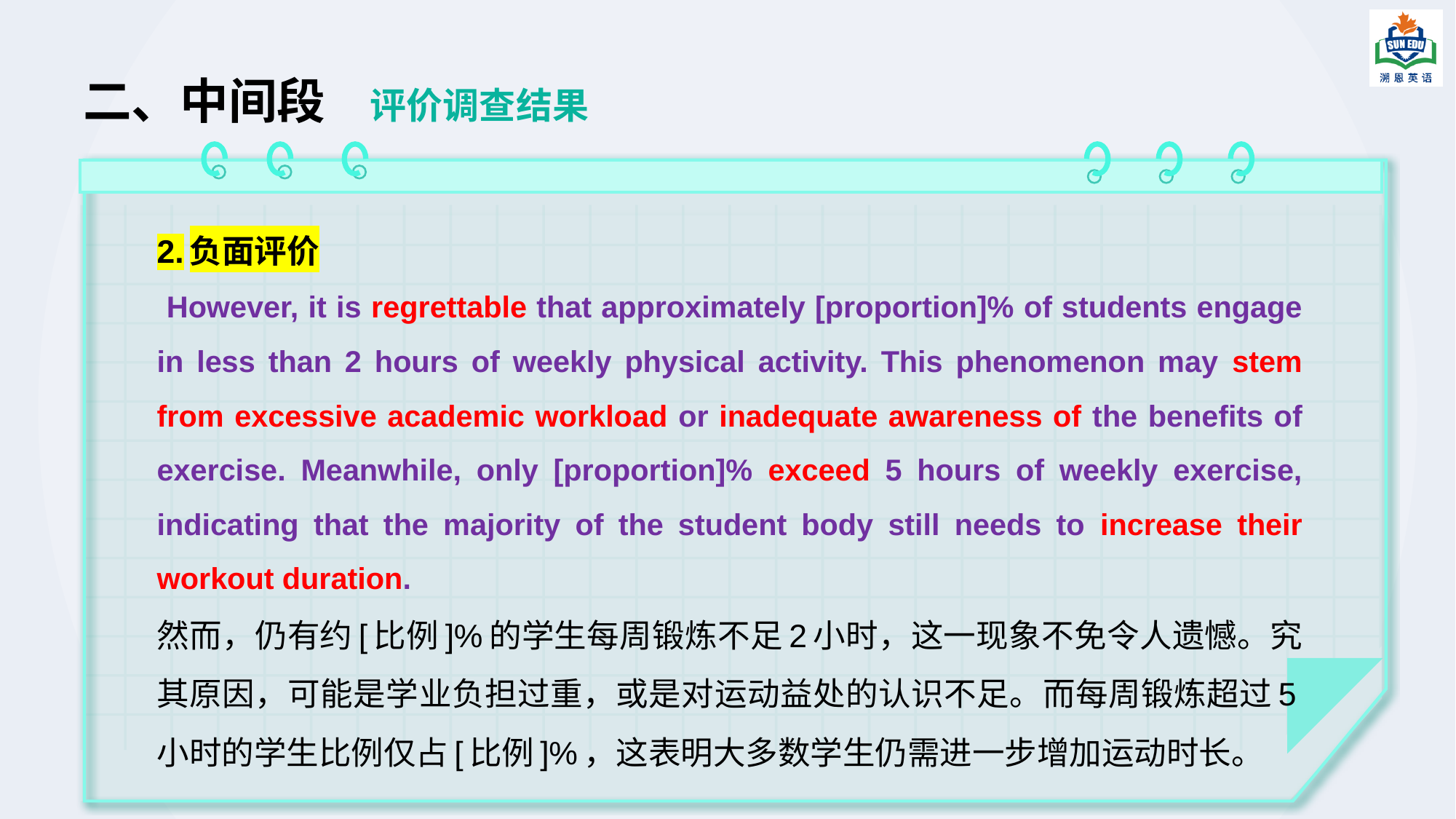

# 二、中间段    评价调查结果

2.负面评价
 However, it is regrettable that approximately [proportion]% of students engage in less than 2 hours of weekly physical activity. This phenomenon may stem from excessive academic workload or inadequate awareness of the benefits of exercise. Meanwhile, only [proportion]% exceed 5 hours of weekly exercise, indicating that the majority of the student body still needs to increase their workout duration.
然而，仍有约[比例]%的学生每周锻炼不足2小时，这一现象不免令人遗憾。究其原因，可能是学业负担过重，或是对运动益处的认识不足。而每周锻炼超过5小时的学生比例仅占[比例]%，这表明大多数学生仍需进一步增加运动时长。